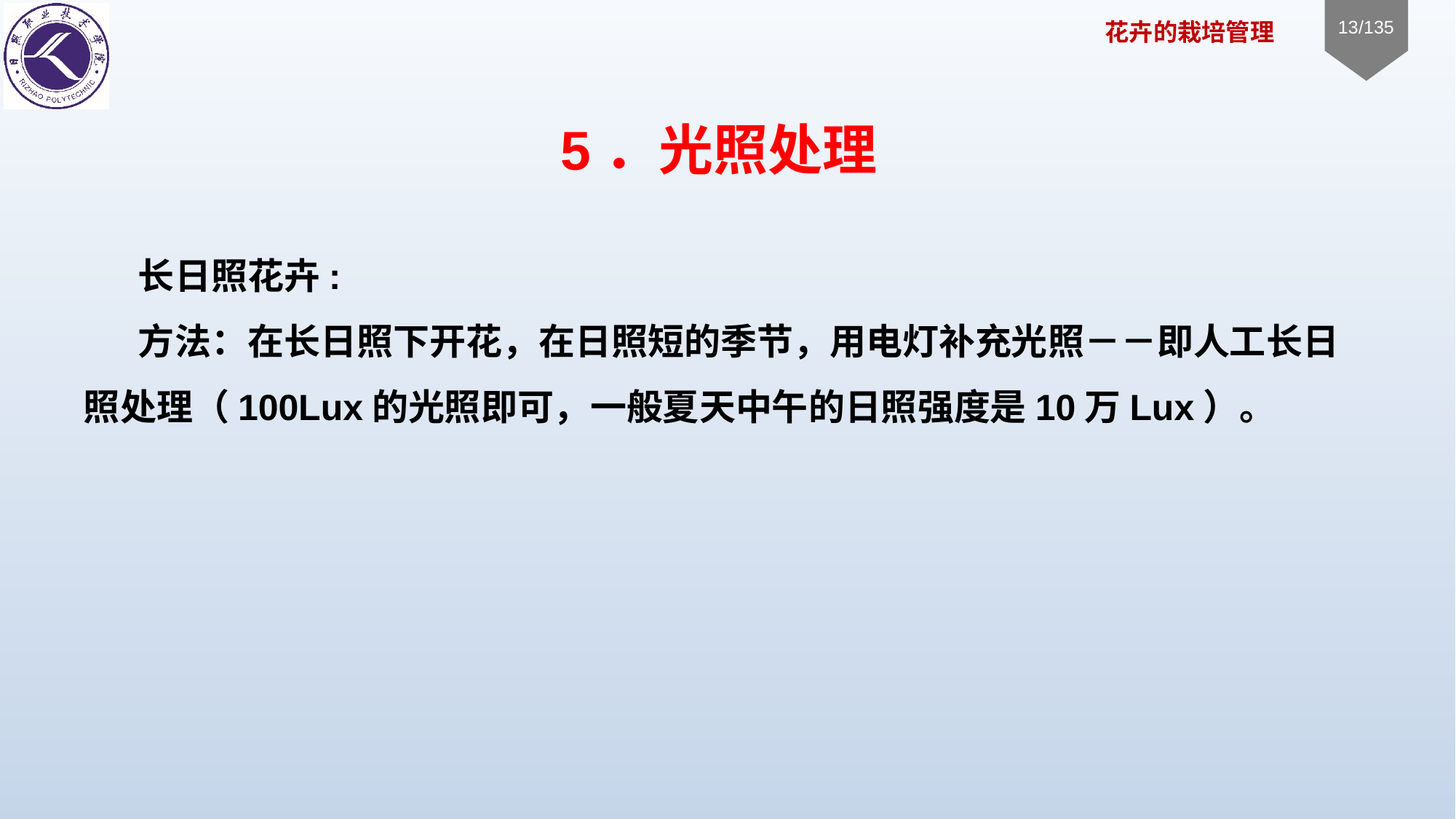

# 5．光照处理
长日照花卉:
方法：在长日照下开花，在日照短的季节，用电灯补充光照－－即人工长日照处理（100Lux的光照即可，一般夏天中午的日照强度是10万Lux）。